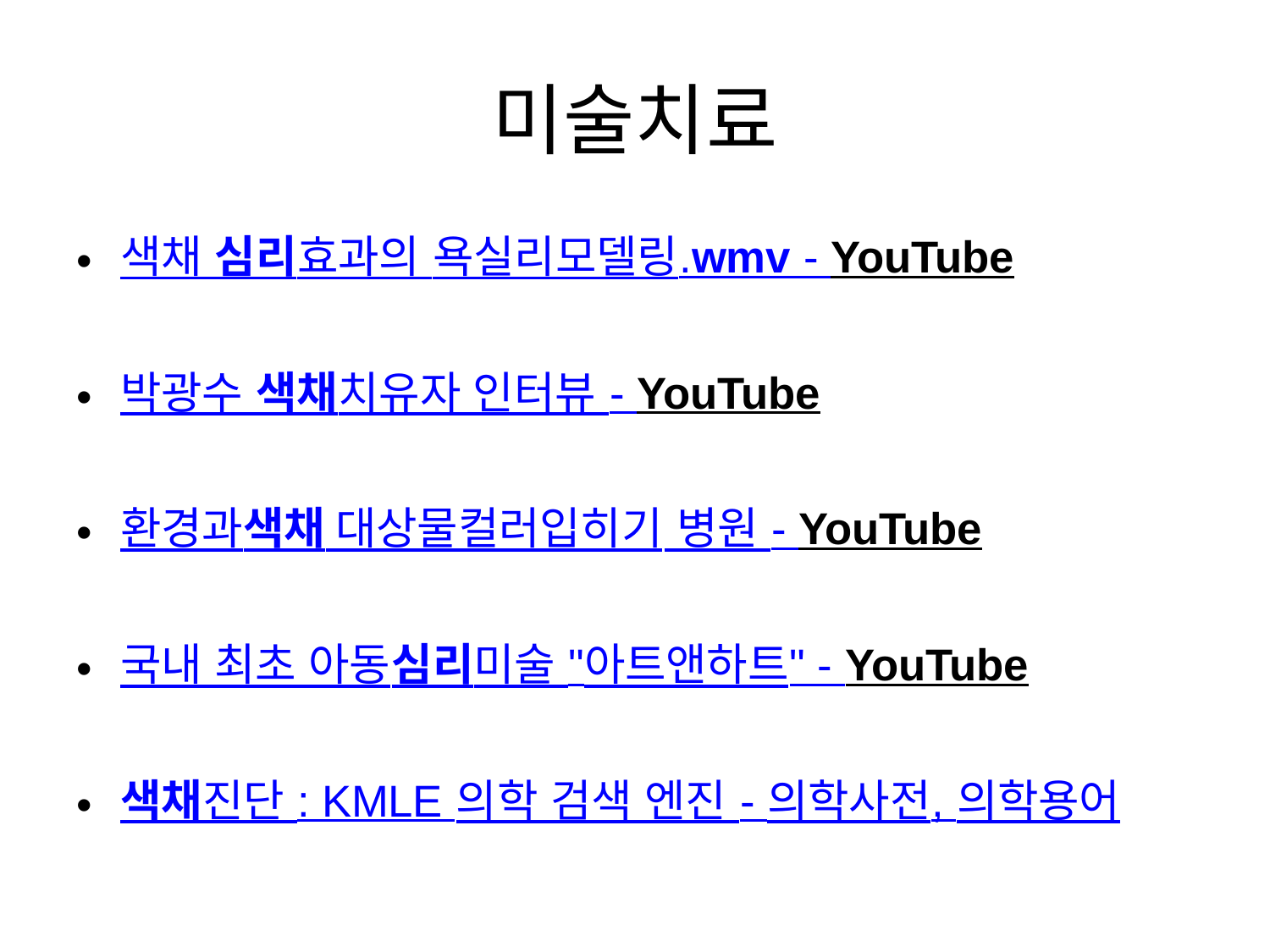

# 미술치료
색채 심리효과의 욕실리모델링.wmv - YouTube

박광수 색채치유자 인터뷰 - YouTube

환경과색채 대상물컬러입히기 병원 - YouTube

국내 최초 아동심리미술 "아트앤하트" - YouTube

색채진단 : KMLE 의학 검색 엔진 - 의학사전, 의학용어